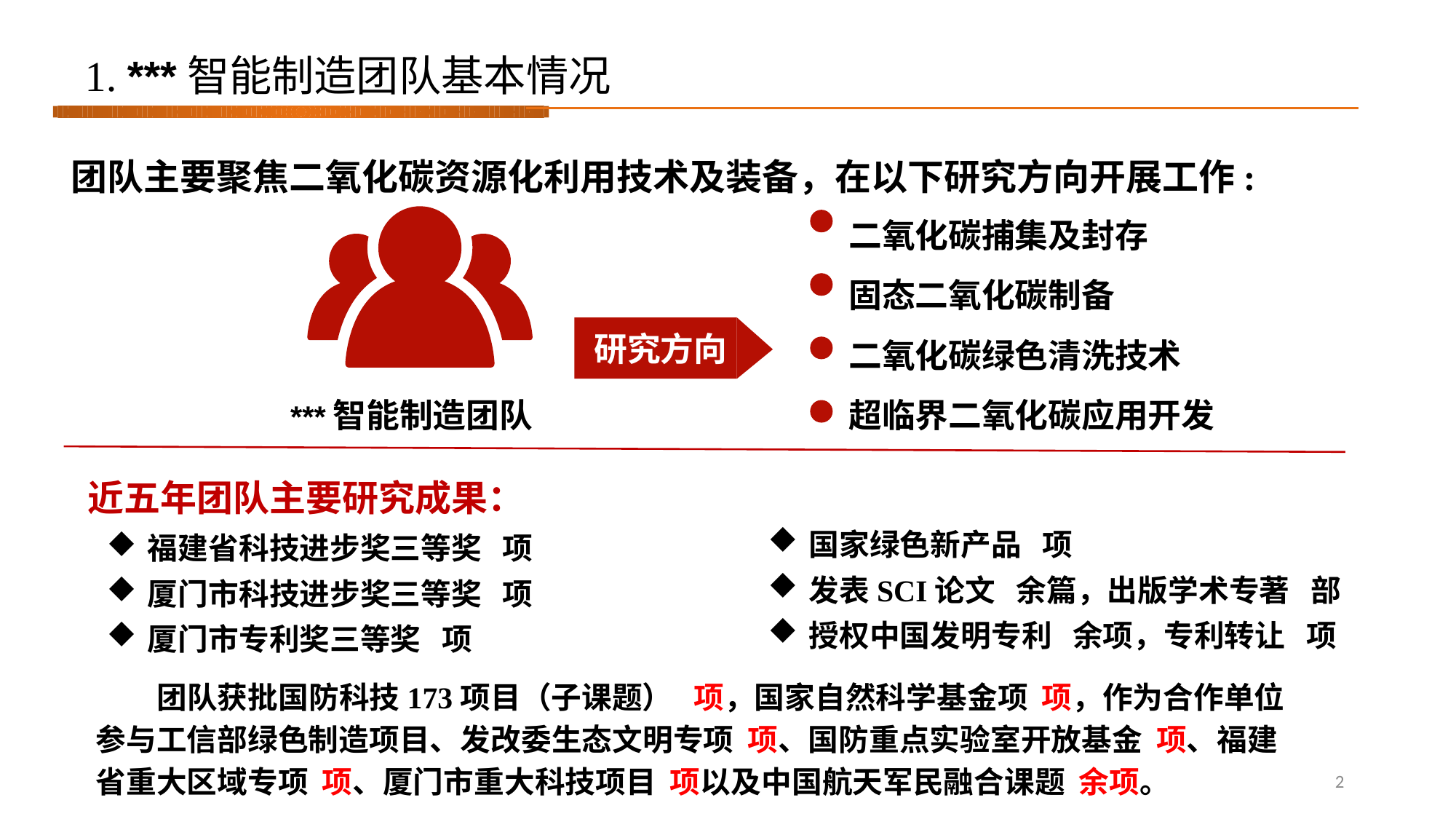

1. ***智能制造团队基本情况

      团队主要聚焦二氧化碳资源化利用技术及装备，在以下研究方向开展工作:
二氧化碳捕集及封存
固态二氧化碳制备
二氧化碳绿色清洗技术
超临界二氧化碳应用开发

***智能制造团队

研究方向
近五年团队主要研究成果：
国家绿色新产品   项
发表SCI论文   余篇，出版学术专著   部
授权中国发明专利   余项，专利转让   项
福建省科技进步奖三等奖   项
厦门市科技进步奖三等奖   项
厦门市专利奖三等奖   项
        团队获批国防科技173项目（子课题）   项，国家自然科学基金项  项，作为合作单位参与工信部绿色制造项目、发改委生态文明专项  项、国防重点实验室开放基金  项、福建省重大区域专项  项、厦门市重大科技项目  项以及中国航天军民融合课题  余项。
2